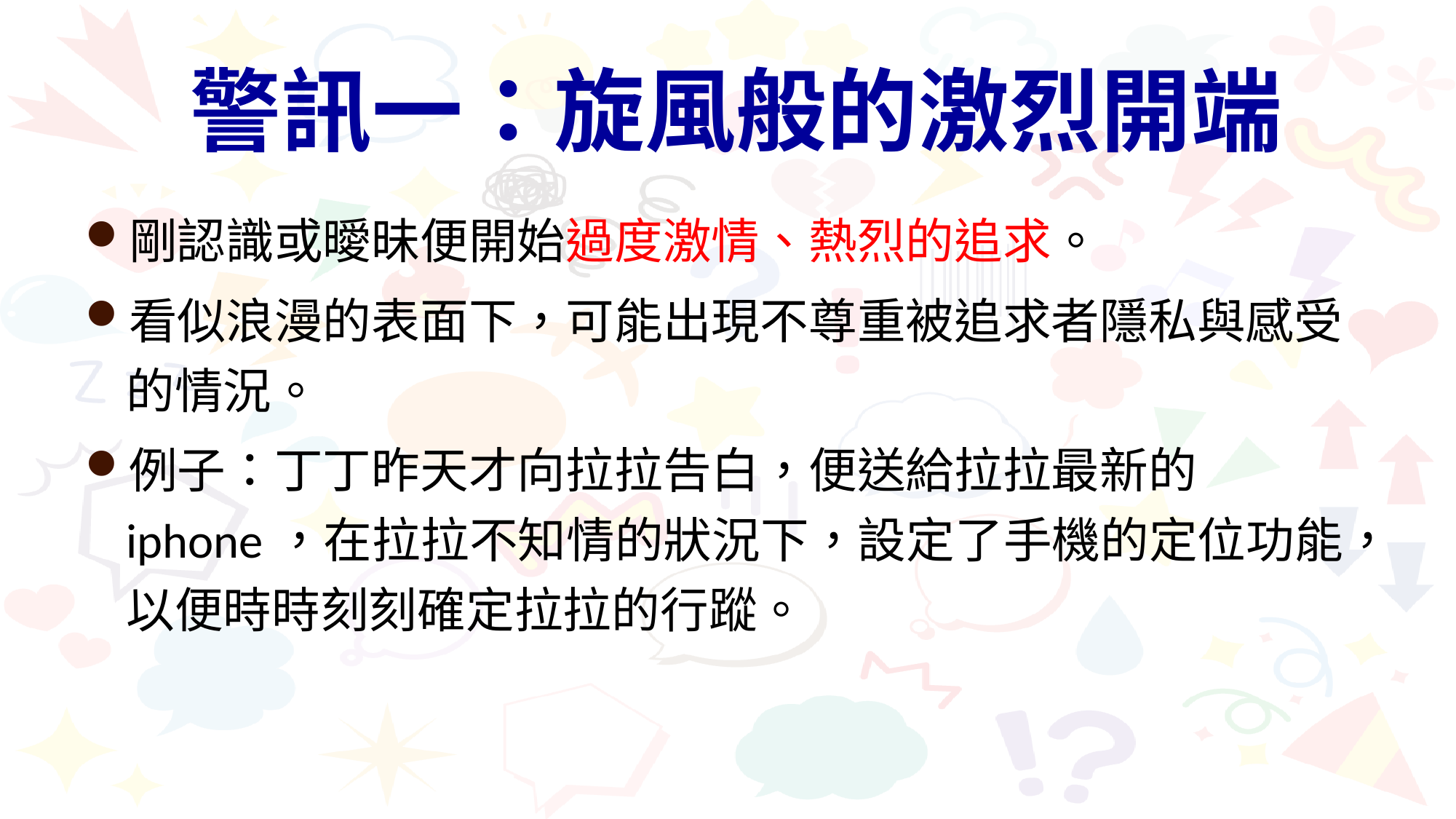

警訊一：旋風般的激烈開端
剛認識或曖昧便開始過度激情、熱烈的追求。
看似浪漫的表面下，可能出現不尊重被追求者隱私與感受的情況。
例子：丁丁昨天才向拉拉告白，便送給拉拉最新的iphone，在拉拉不知情的狀況下，設定了手機的定位功能，以便時時刻刻確定拉拉的行蹤。